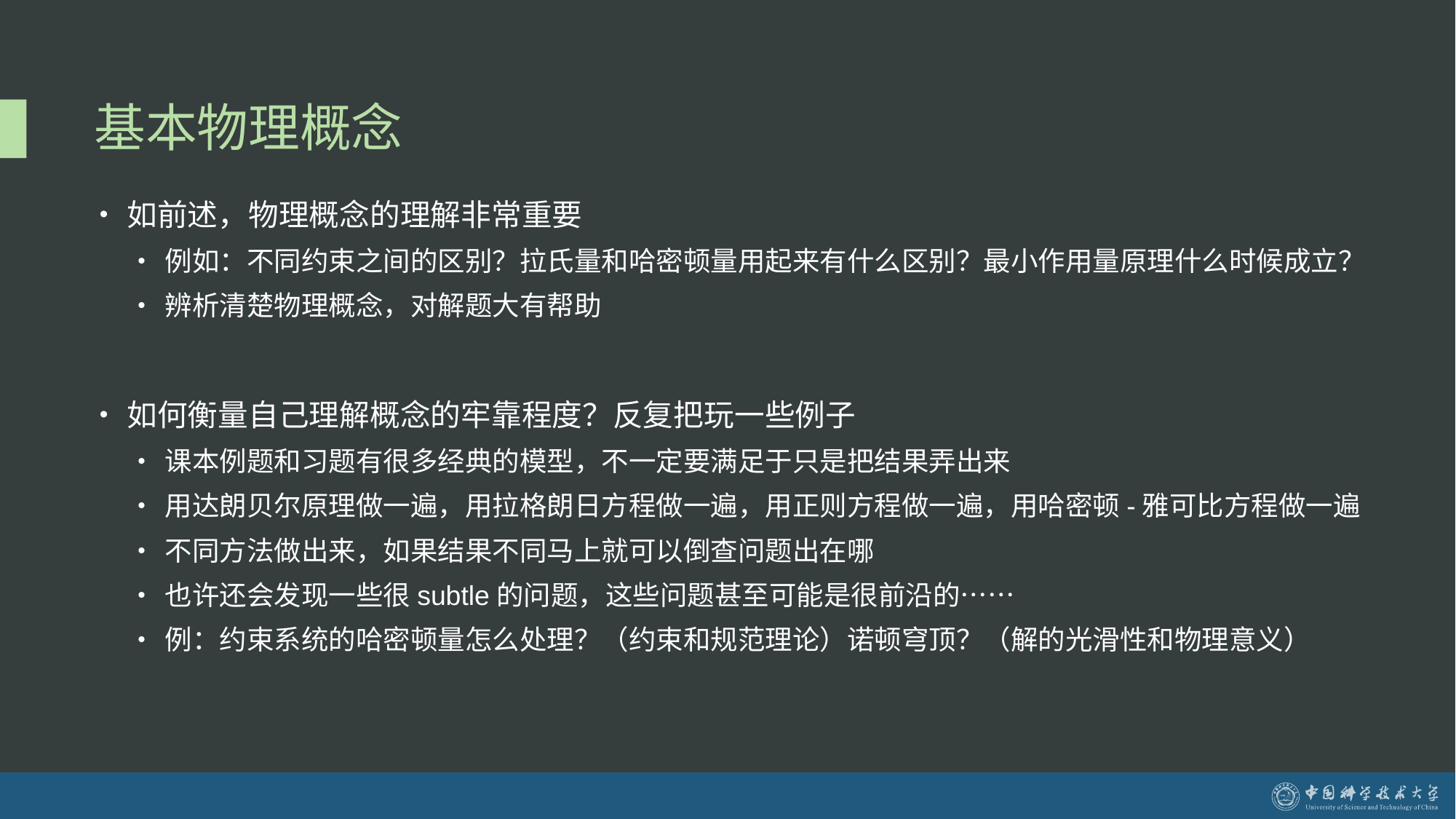

# 基本物理概念
如前述，物理概念的理解非常重要
例如：不同约束之间的区别？拉氏量和哈密顿量用起来有什么区别？最小作用量原理什么时候成立？
辨析清楚物理概念，对解题大有帮助

如何衡量自己理解概念的牢靠程度？反复把玩一些例子
课本例题和习题有很多经典的模型，不一定要满足于只是把结果弄出来
用达朗贝尔原理做一遍，用拉格朗日方程做一遍，用正则方程做一遍，用哈密顿-雅可比方程做一遍
不同方法做出来，如果结果不同马上就可以倒查问题出在哪
也许还会发现一些很subtle的问题，这些问题甚至可能是很前沿的……
例：约束系统的哈密顿量怎么处理？（约束和规范理论）诺顿穹顶？（解的光滑性和物理意义）